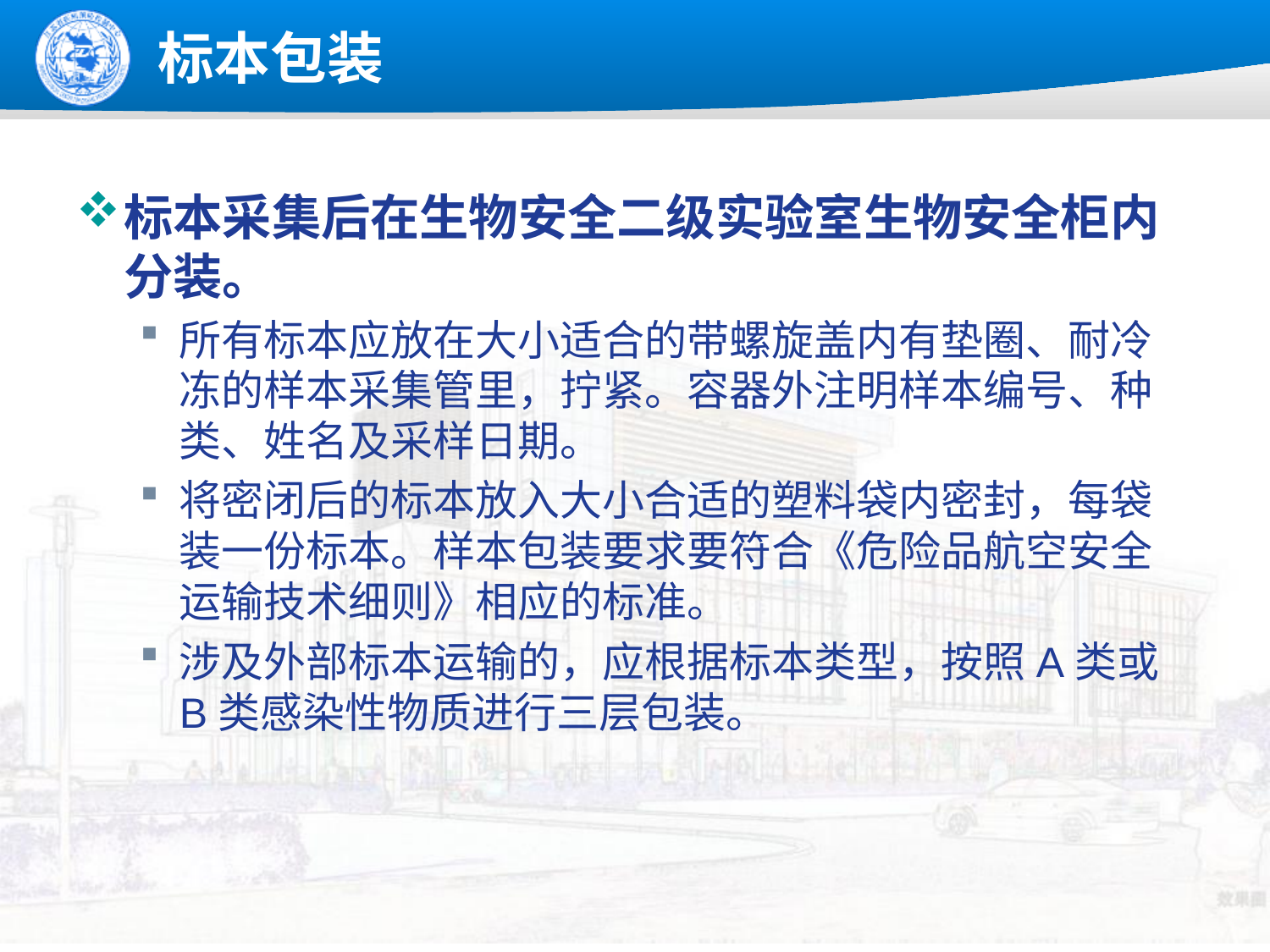

# 标本包装
标本采集后在生物安全二级实验室生物安全柜内分装。
所有标本应放在大小适合的带螺旋盖内有垫圈、耐冷冻的样本采集管里，拧紧。容器外注明样本编号、种类、姓名及采样日期。
将密闭后的标本放入大小合适的塑料袋内密封，每袋装一份标本。样本包装要求要符合《危险品航空安全运输技术细则》相应的标准。
涉及外部标本运输的，应根据标本类型，按照A类或B类感染性物质进行三层包装。